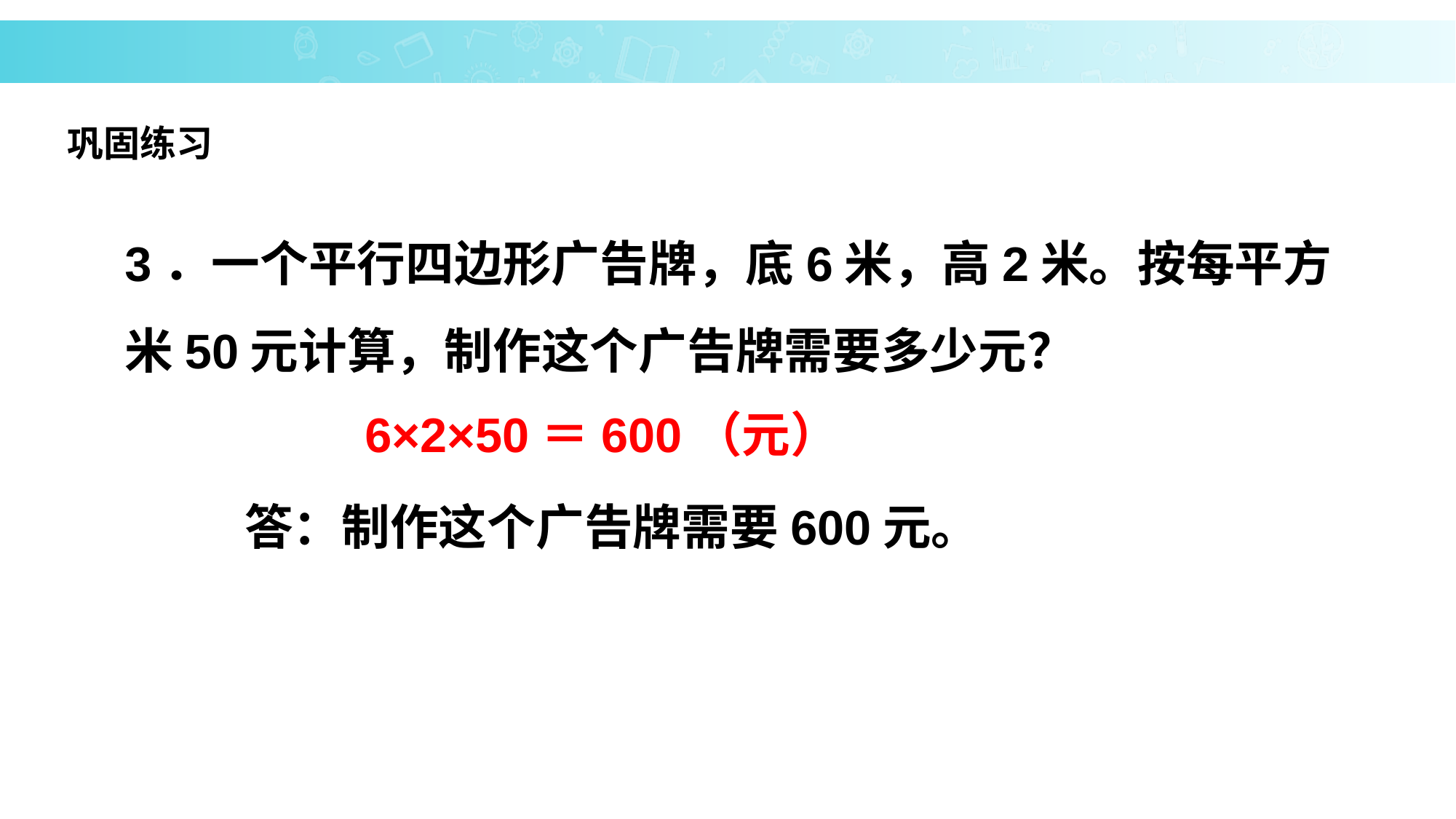

巩固练习
3．一个平行四边形广告牌，底6米，高2米。按每平方米50元计算，制作这个广告牌需要多少元？
6×2×50＝600（元）
答：制作这个广告牌需要600元。